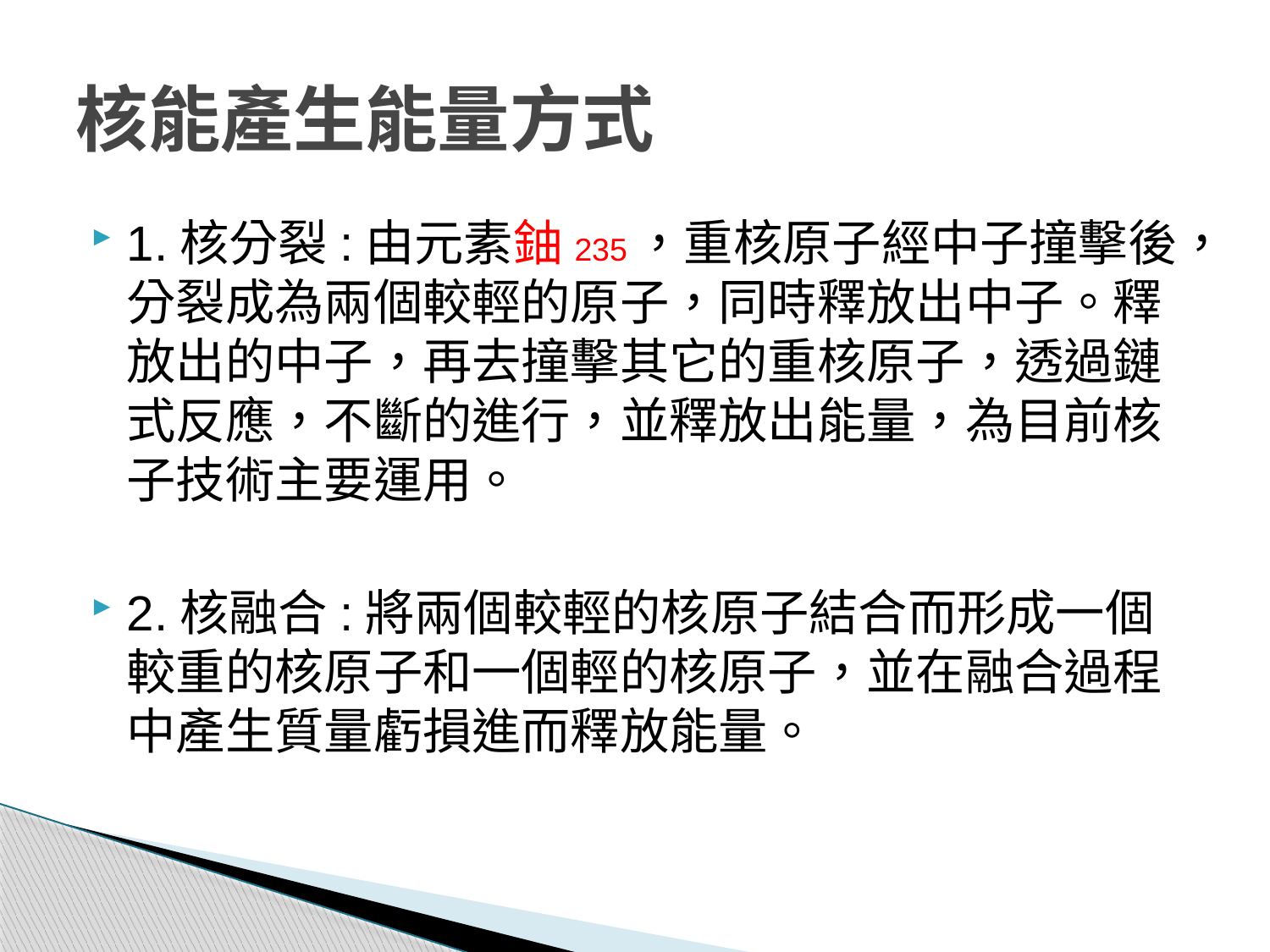

# 核能產生能量方式
1.核分裂:由元素鈾235，重核原子經中子撞擊後，分裂成為兩個較輕的原子，同時釋放出中子。釋放出的中子，再去撞擊其它的重核原子，透過鏈式反應，不斷的進行，並釋放出能量，為目前核子技術主要運用。

2.核融合:將兩個較輕的核原子結合而形成一個較重的核原子和一個輕的核原子，並在融合過程中產生質量虧損進而釋放能量。